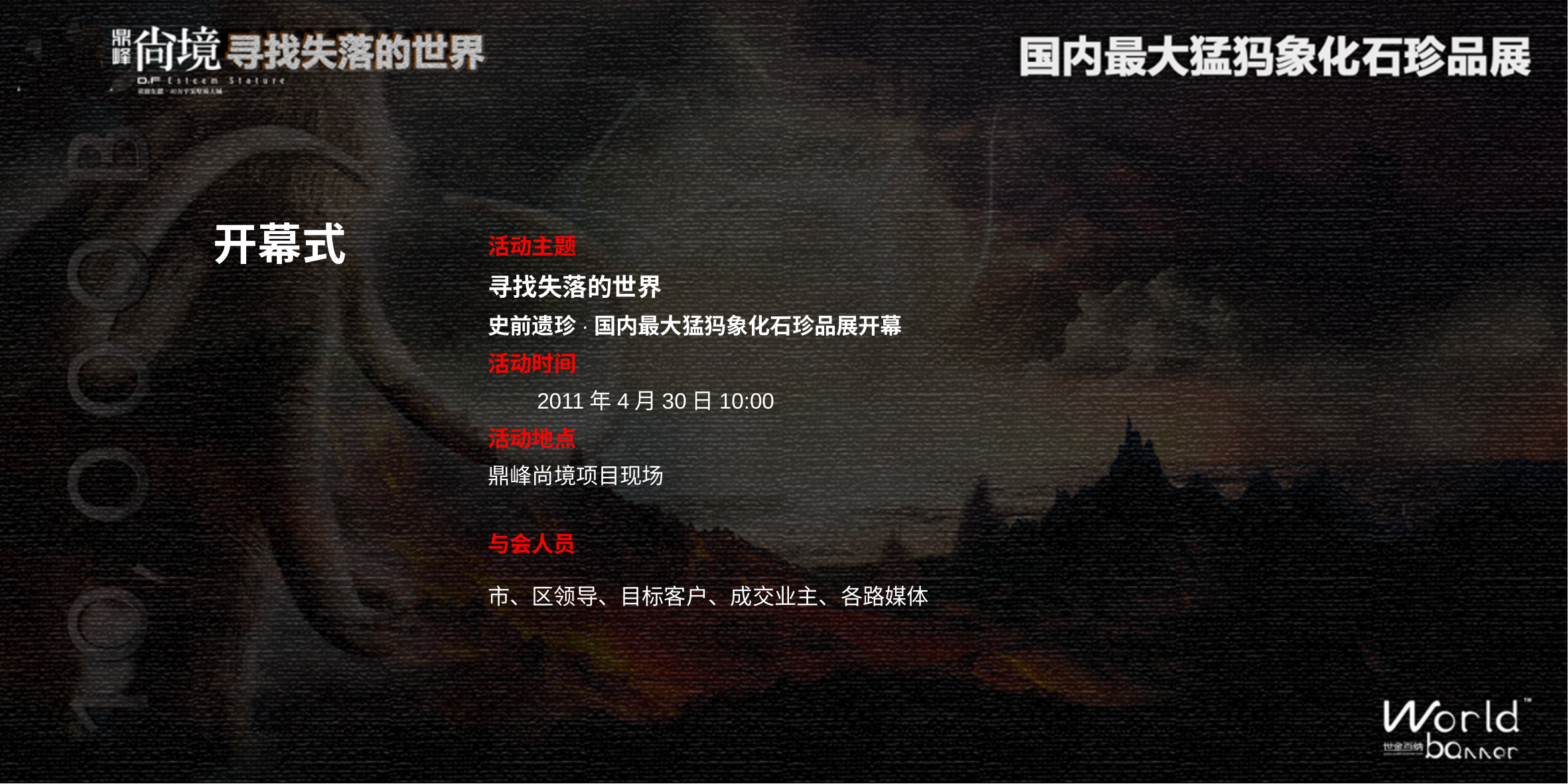

开幕式

活动主题
寻找失落的世界
史前遗珍·国内最大猛犸象化石珍品展开幕
活动时间
        2011年4月30日10:00
活动地点
鼎峰尚境项目现场

与会人员

市、区领导、目标客户、成交业主、各路媒体